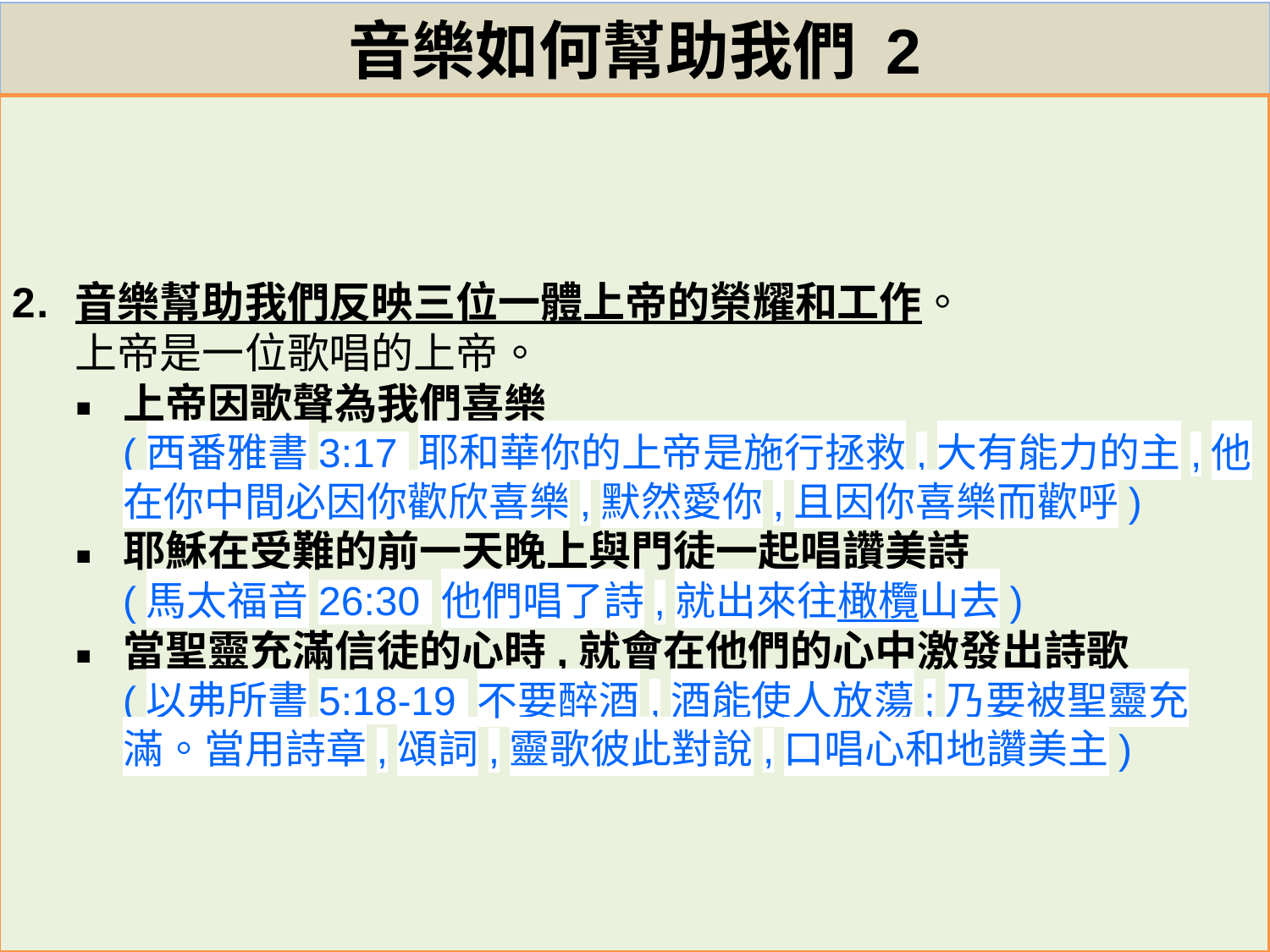

# 音樂如何幫助我們 2
音樂幫助我們反映三位一體上帝的榮耀和工作。
上帝是一位歌唱的上帝。
上帝因歌聲為我們喜樂
(西番雅書3:17 耶和華你的上帝是施行拯救,大有能力的主,他在你中間必因你歡欣喜樂,默然愛你,且因你喜樂而歡呼)
耶穌在受難的前一天晚上與門徒一起唱讚美詩
(馬太福音26:30 他們唱了詩,就出來往橄欖山去)
當聖靈充滿信徒的心時,就會在他們的心中激發出詩歌
(以弗所書5:18-19 不要醉酒,酒能使人放蕩;乃要被聖靈充滿。當用詩章,頌詞,靈歌彼此對說,口唱心和地讚美主)